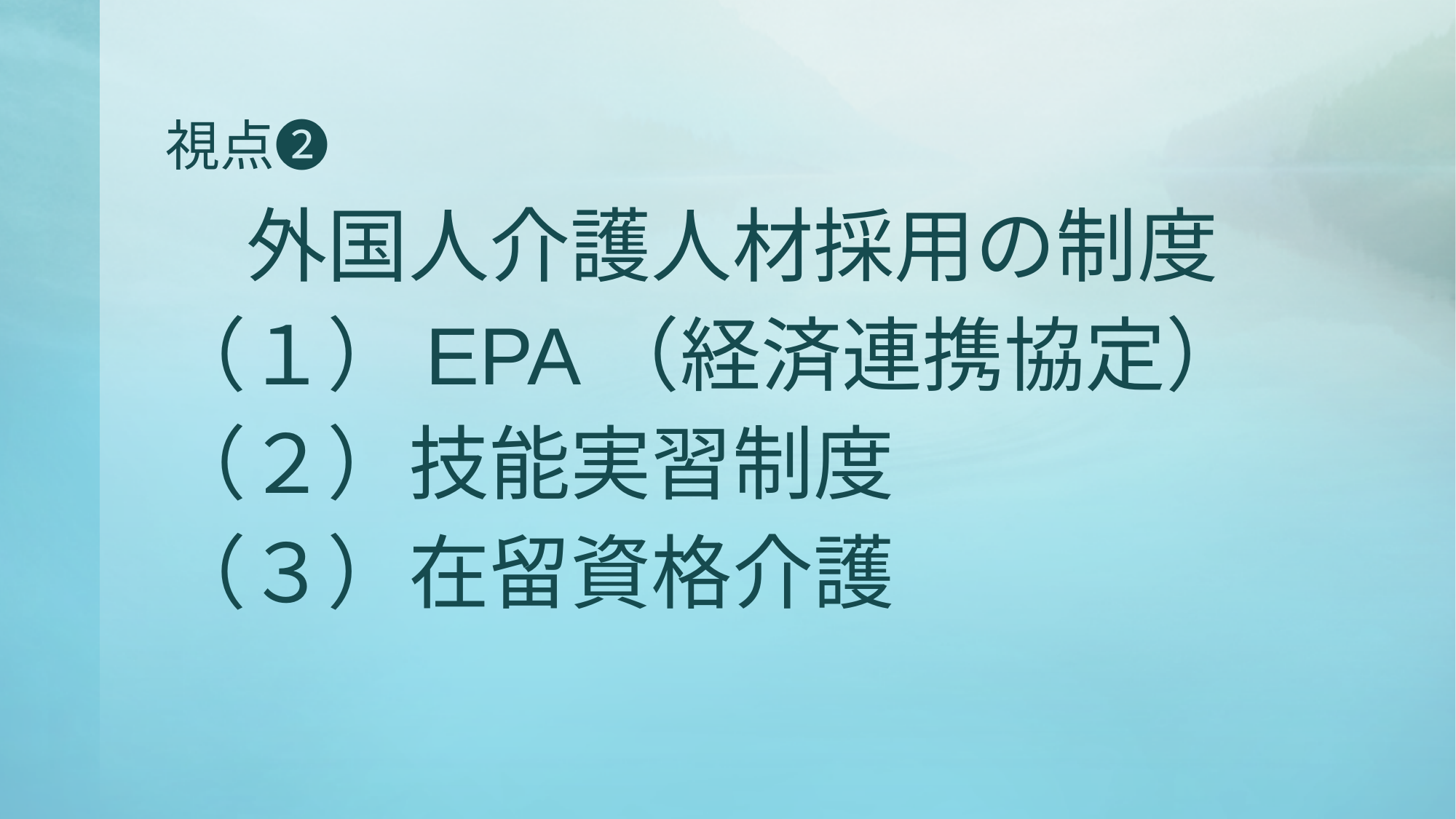

# 視点❷
　外国人介護人材採用の制度
（１）EPA（経済連携協定）
（２）技能実習制度
（３）在留資格介護